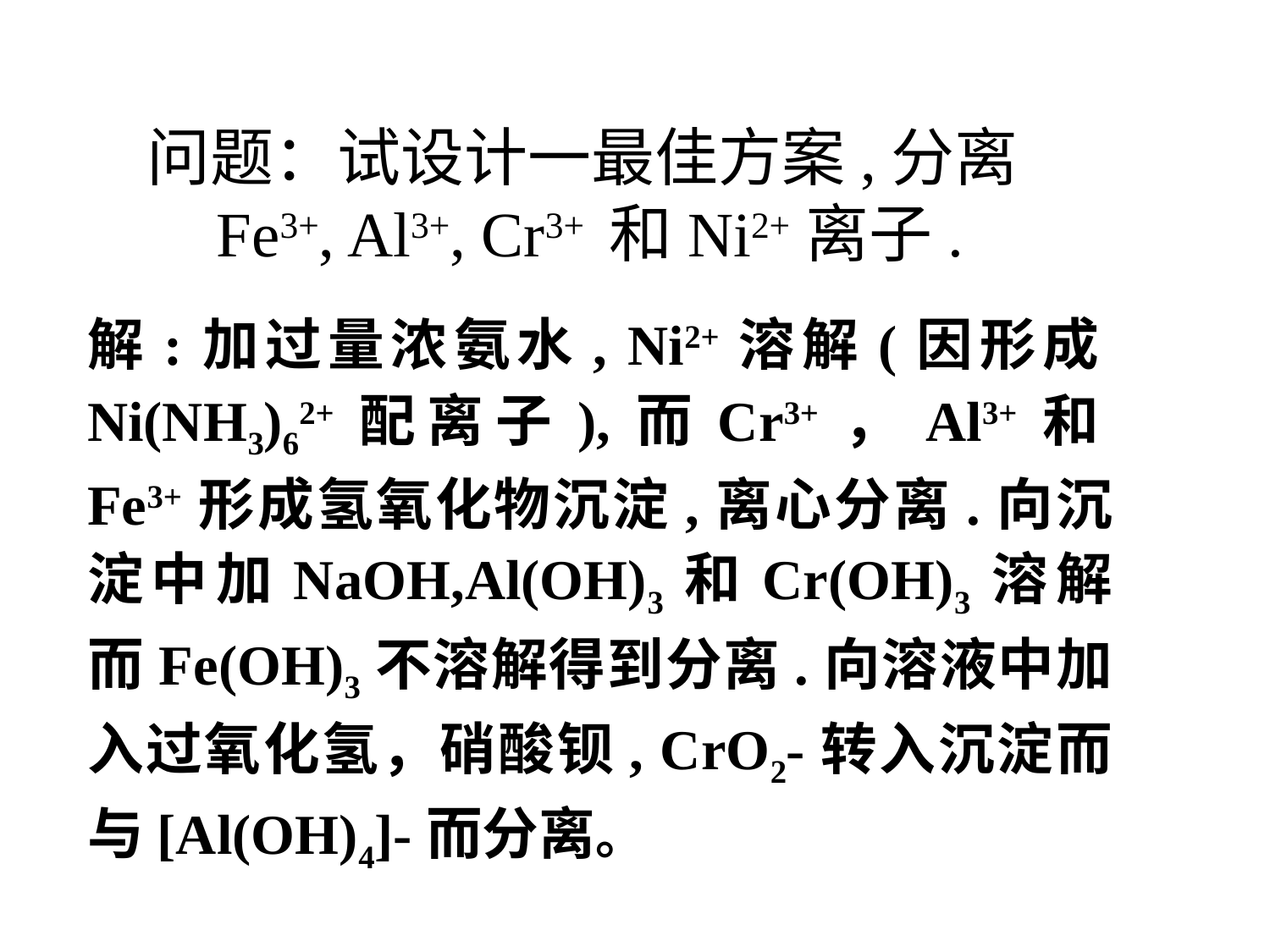

# 问题：试设计一最佳方案,分离Fe3+, Al3+, Cr3+ 和Ni2+离子.
解:加过量浓氨水, Ni2+溶解(因形成Ni(NH3)62+配离子),而Cr3+，Al3+和Fe3+形成氢氧化物沉淀,离心分离.向沉淀中加NaOH,Al(OH)3和Cr(OH)3溶解而Fe(OH)3不溶解得到分离.向溶液中加入过氧化氢，硝酸钡, CrO2-转入沉淀而与[Al(OH)4]-而分离。